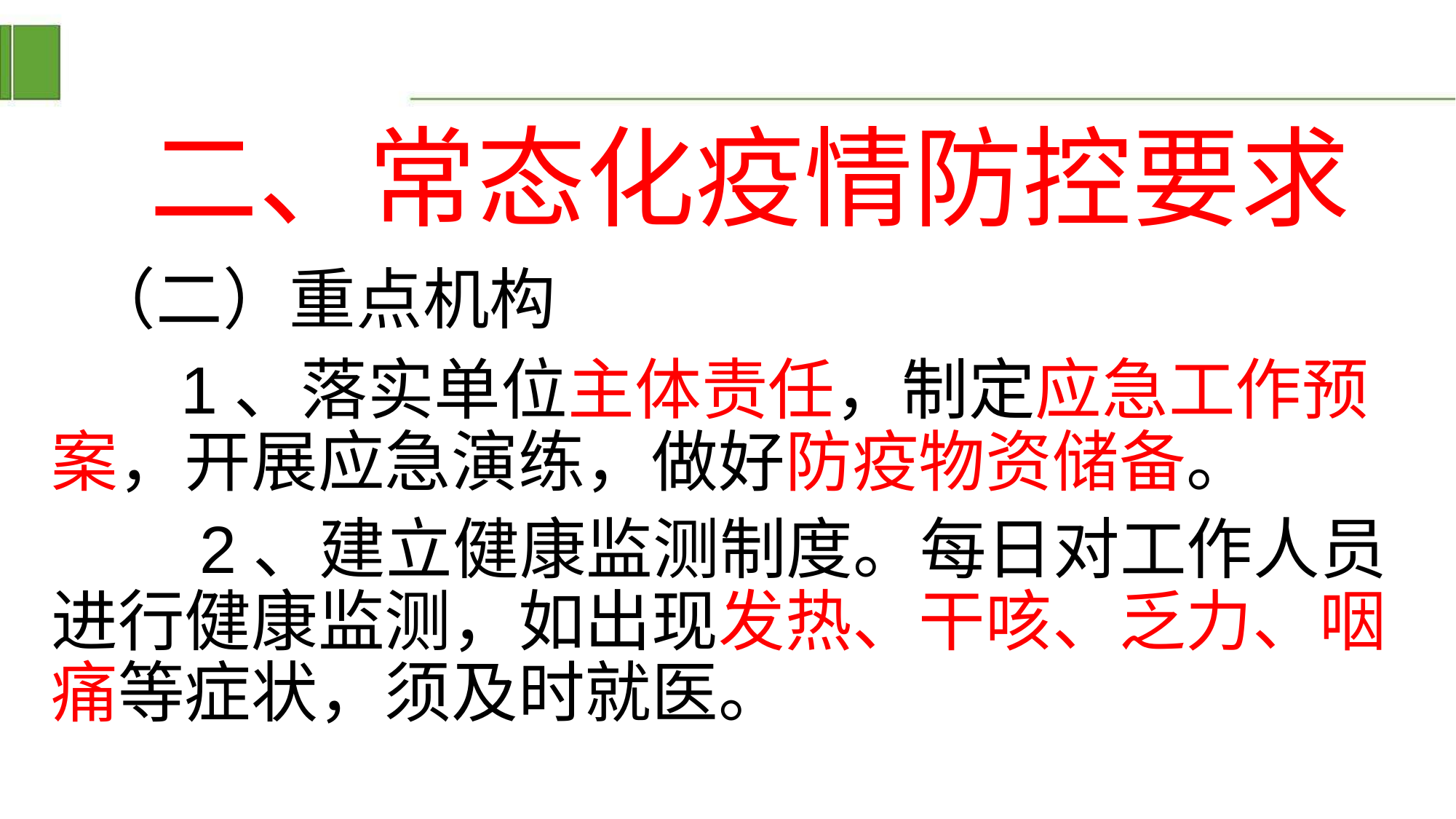

# 二、常态化疫情防控要求
 （二）重点机构
       1、落实单位主体责任，制定应急工作预案，开展应急演练，做好防疫物资储备。
        2、建立健康监测制度。每日对工作人员进行健康监测，如出现发热、干咳、乏力、咽痛等症状，须及时就医。
13